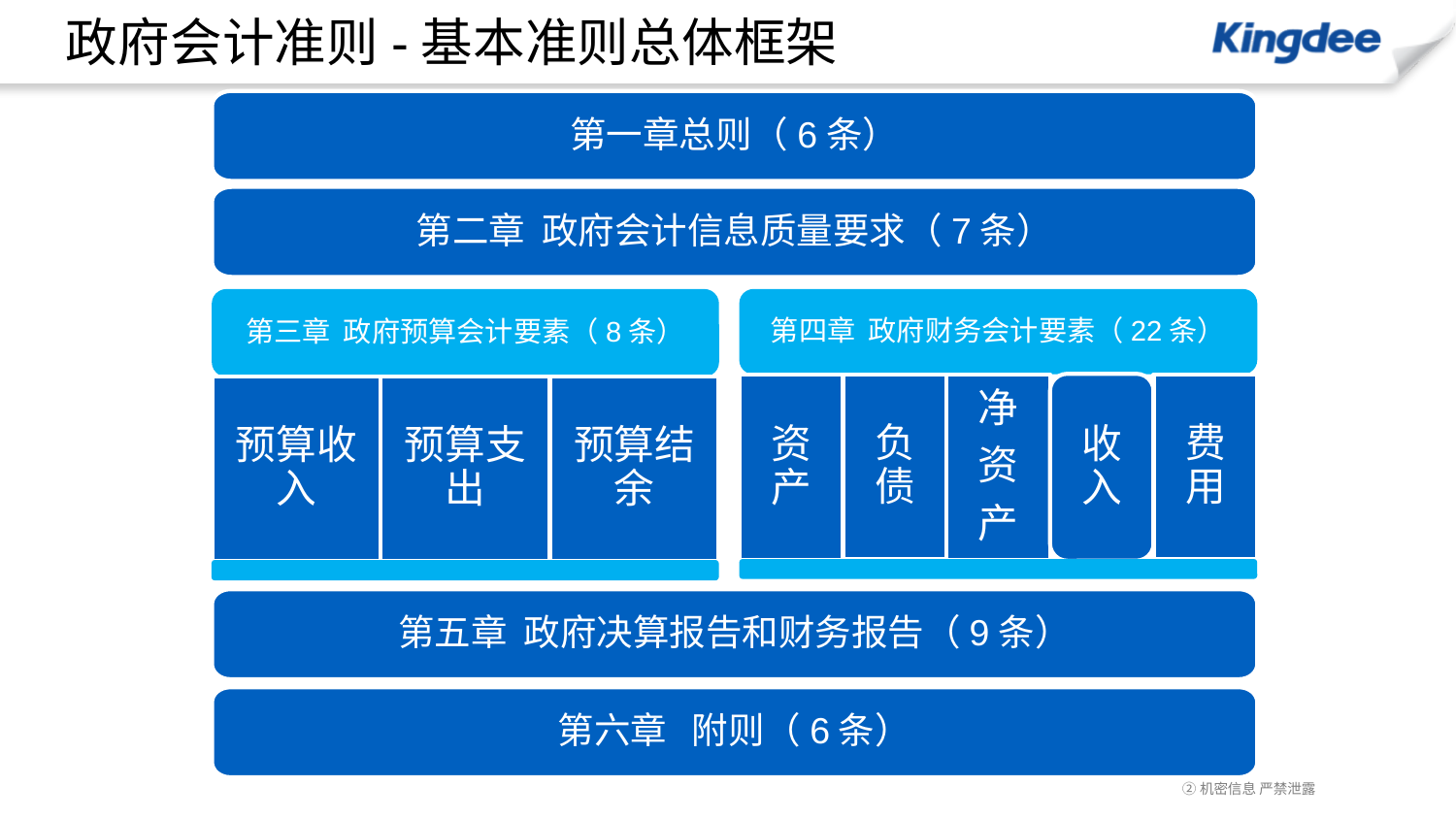

# 政府会计准则-基本准则总体框架
第一章总则（6条）
第二章  政府会计信息质量要求（7条）
第三章  政府预算会计要素（8条）
预算收入
预算支出
预算结余

第四章  政府财务会计要素（22条）
收入
资产
负债
净
资
产
费用

第五章  政府决算报告和财务报告（9条）
第六章   附则（6条）